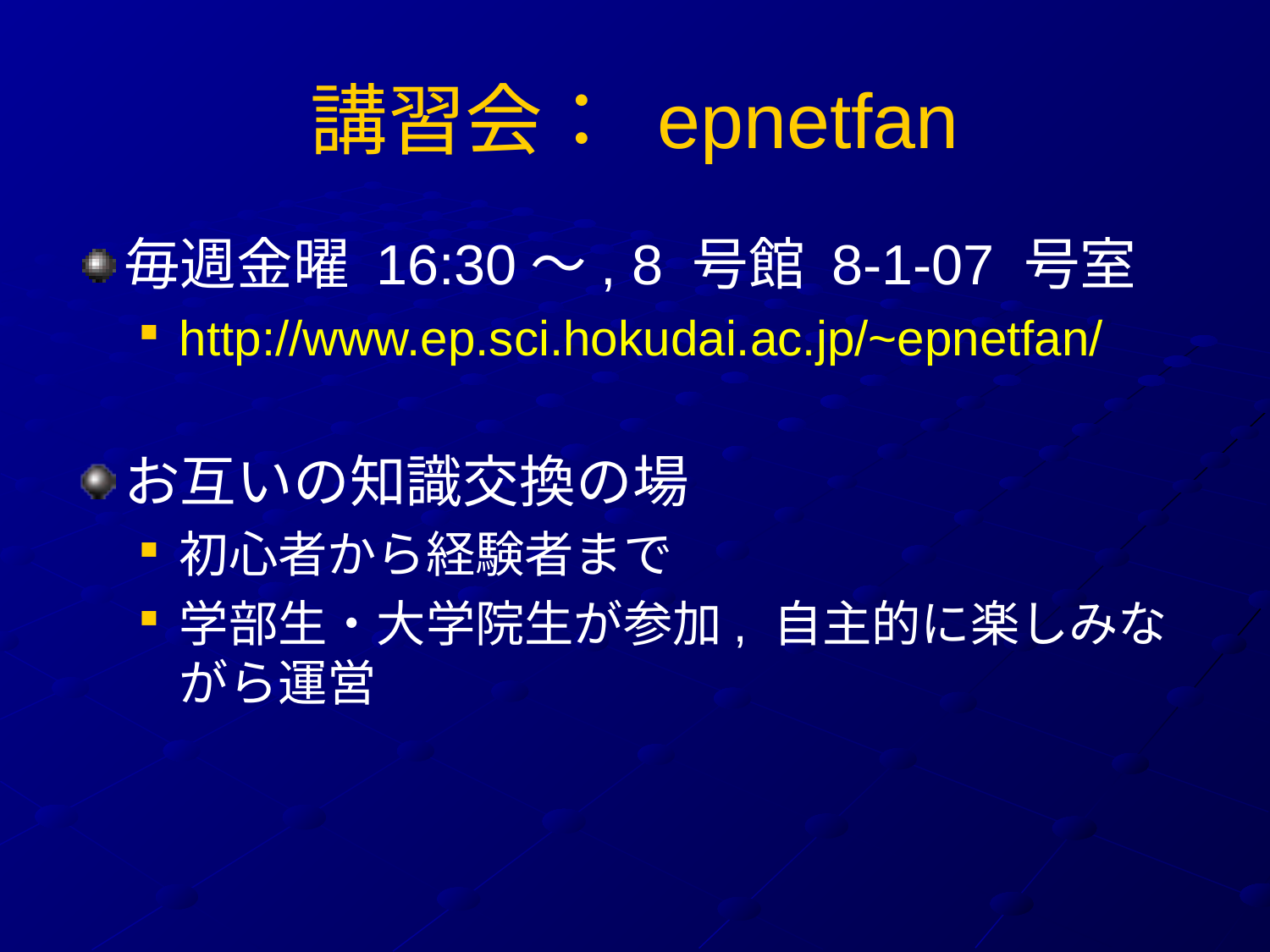

# 講習会： epnetfan
毎週金曜 16:30～, 8 号館 8-1-07 号室
http://www.ep.sci.hokudai.ac.jp/~epnetfan/

お互いの知識交換の場
初心者から経験者まで
学部生・大学院生が参加, 自主的に楽しみながら運営